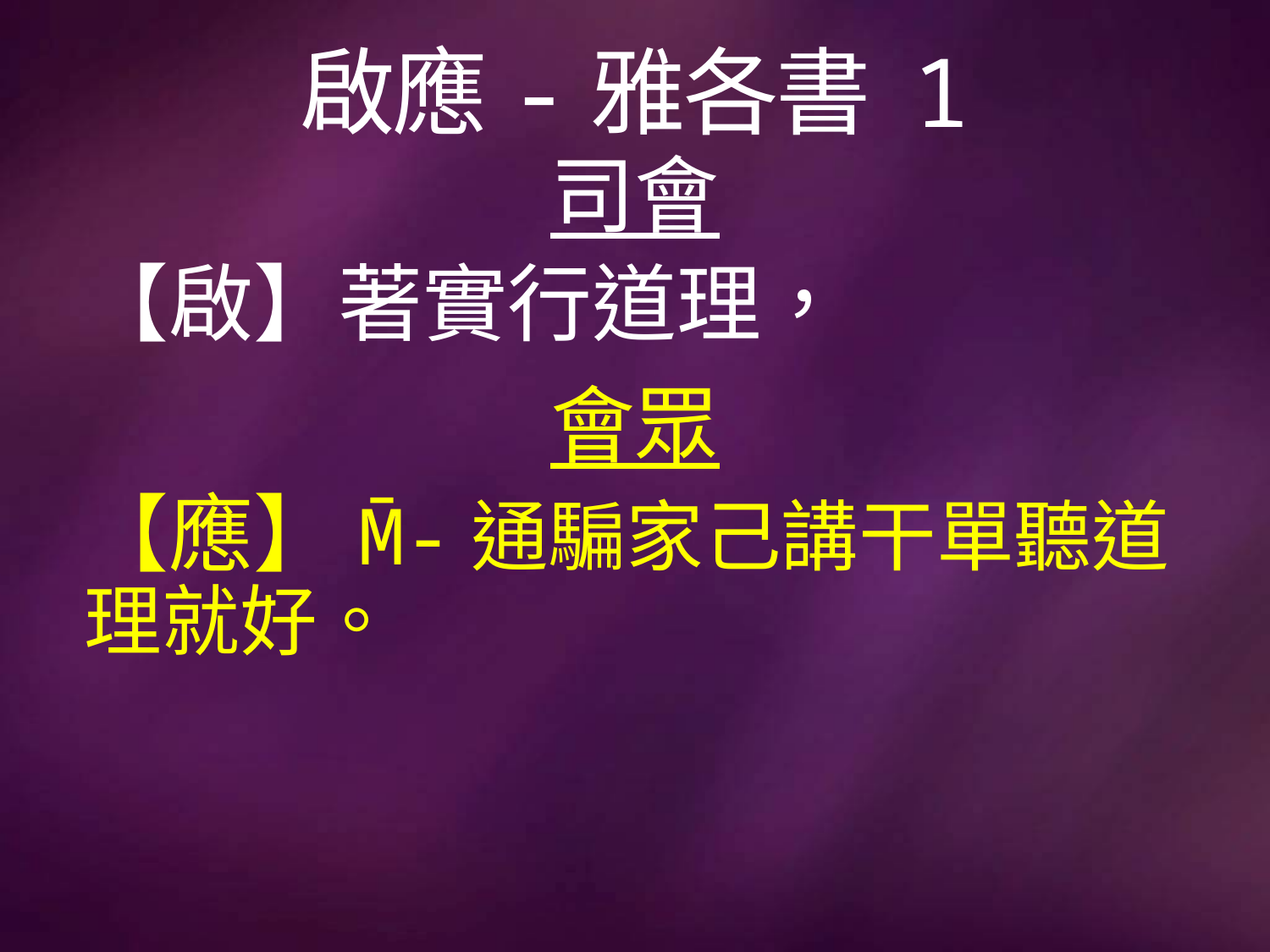

# 啟應-雅各書 1
司會
【啟】著實行道理，

會眾
【應】M̄-通騙家己講干單聽道理就好。